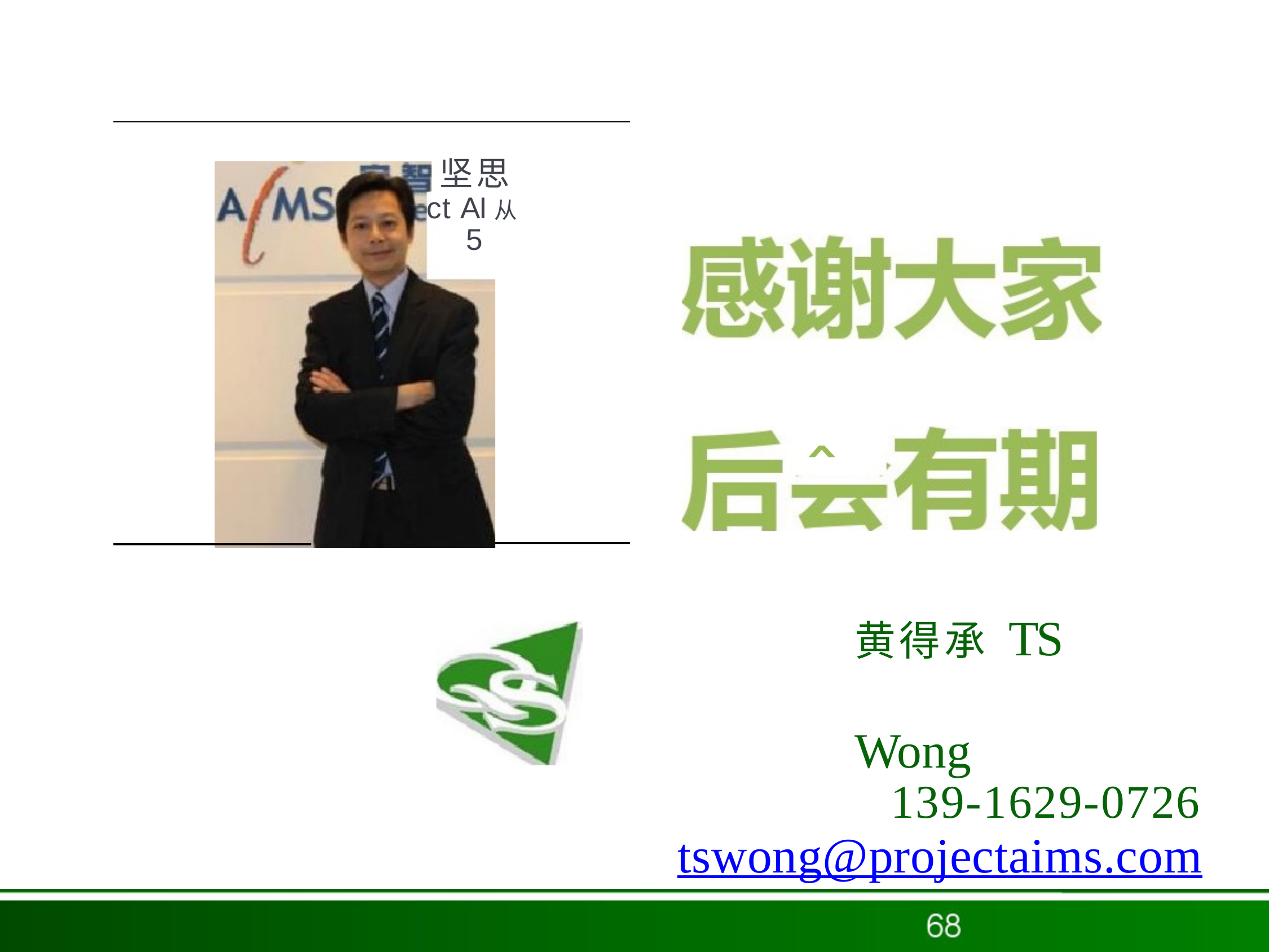

坚思
ct AI从5

＾

黄得承 TS	Wong
139-1629-0726
tswong@projectaims.com